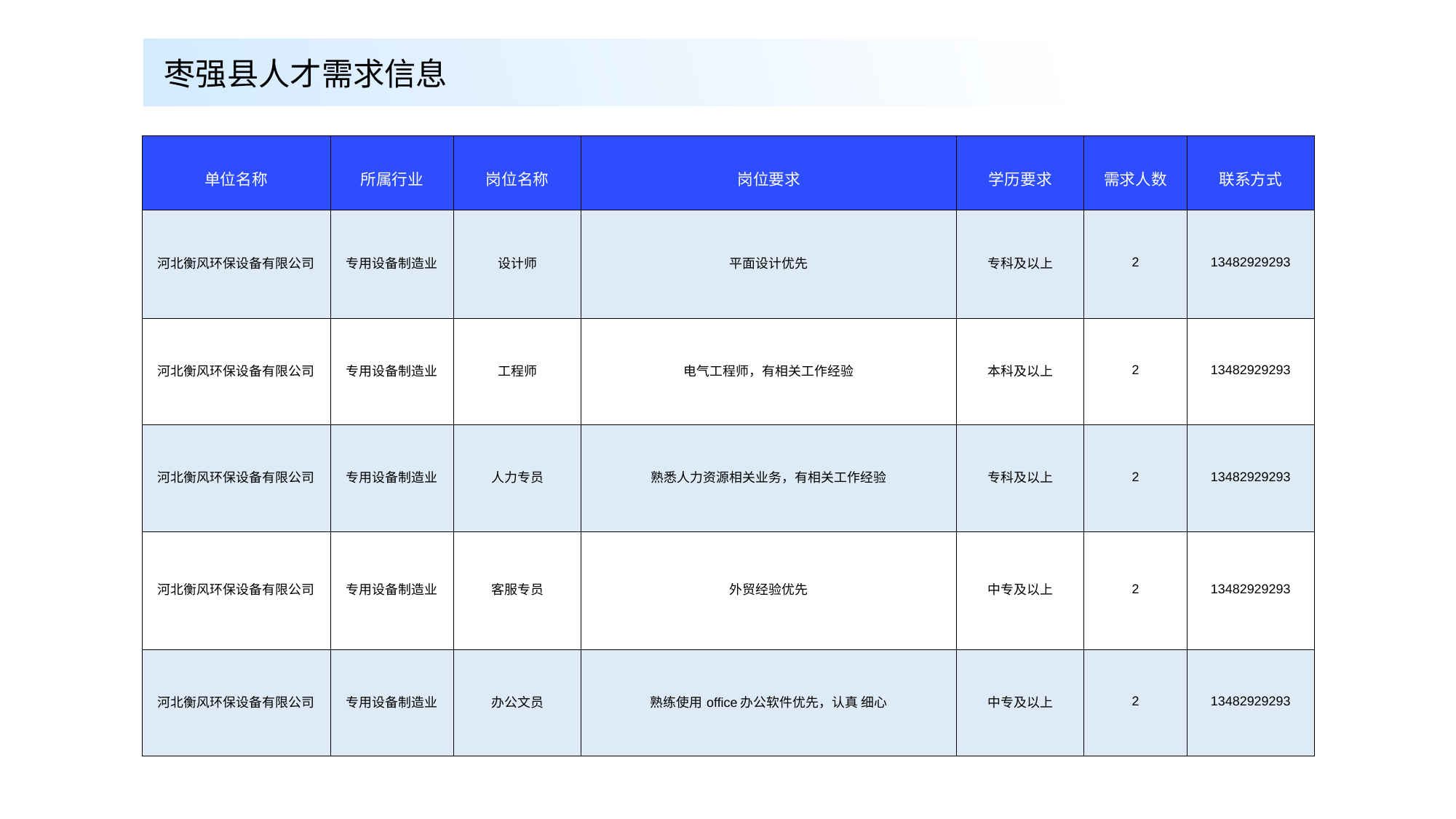

枣强县人才需求信息
| 单位名称 | 所属行业 | 岗位名称 | 岗位要求 | 学历要求 | 需求人数 | 联系方式 |
| --- | --- | --- | --- | --- | --- | --- |
| 河北衡风环保设备有限公司 | 专用设备制造业 | 设计师 | 平面设计优先 | 专科及以上 | 2 | 13482929293 |
| 河北衡风环保设备有限公司 | 专用设备制造业 | 工程师 | 电气工程师，有相关工作经验 | 本科及以上 | 2 | 13482929293 |
| 河北衡风环保设备有限公司 | 专用设备制造业 | 人力专员 | 熟悉人力资源相关业务，有相关工作经验 | 专科及以上 | 2 | 13482929293 |
| 河北衡风环保设备有限公司 | 专用设备制造业 | 客服专员 | 外贸经验优先 | 中专及以上 | 2 | 13482929293 |
| 河北衡风环保设备有限公司 | 专用设备制造业 | 办公文员 | 熟练使用office办公软件优先，认真 细心 | 中专及以上 | 2 | 13482929293 |
15